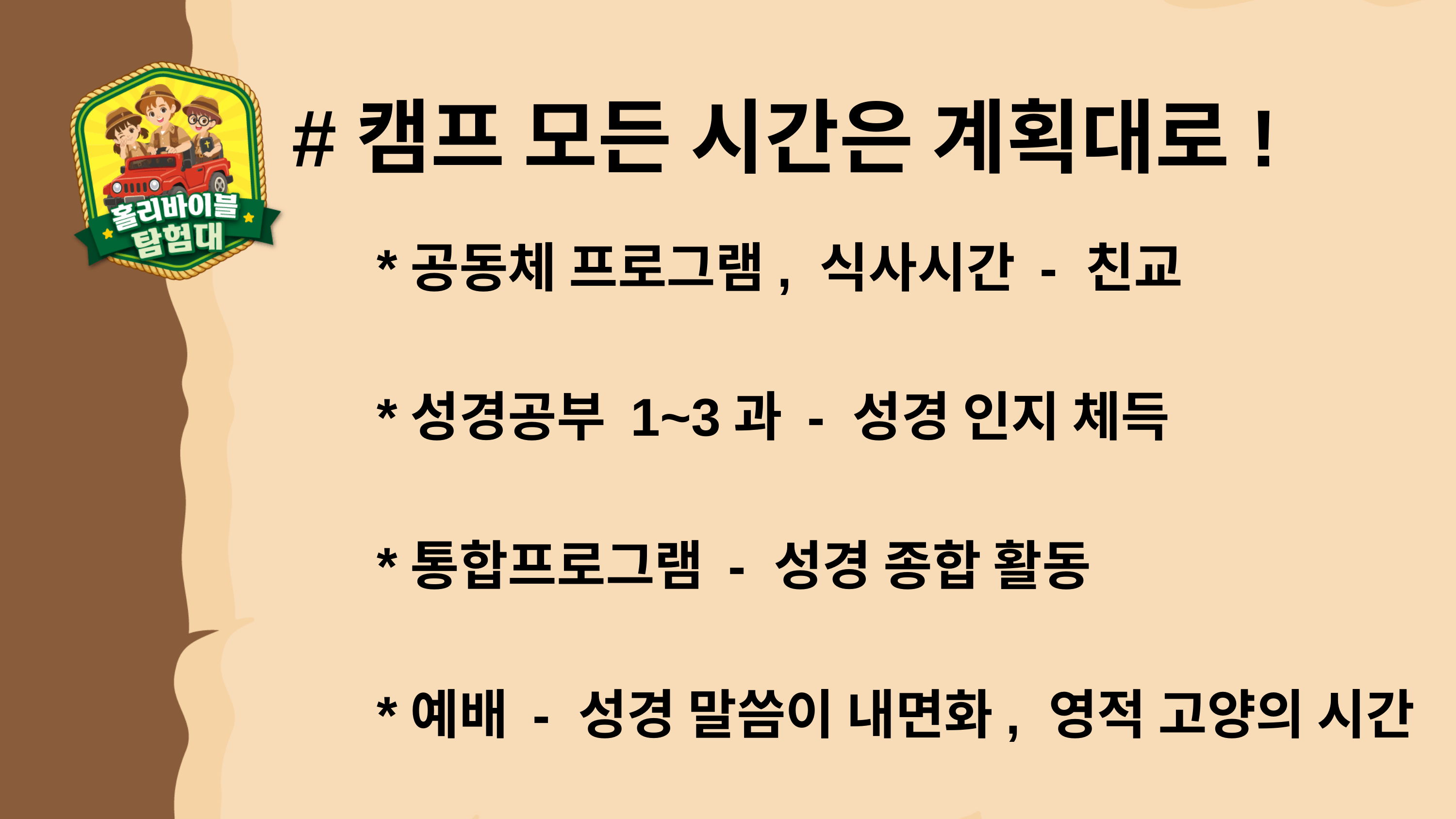

#캠프 모든 시간은 계획대로!
*공동체 프로그램, 식사시간 - 친교

*성경공부 1~3과 - 성경 인지 체득

*통합프로그램 - 성경 종합 활동

*예배 - 성경 말씀이 내면화, 영적 고양의 시간